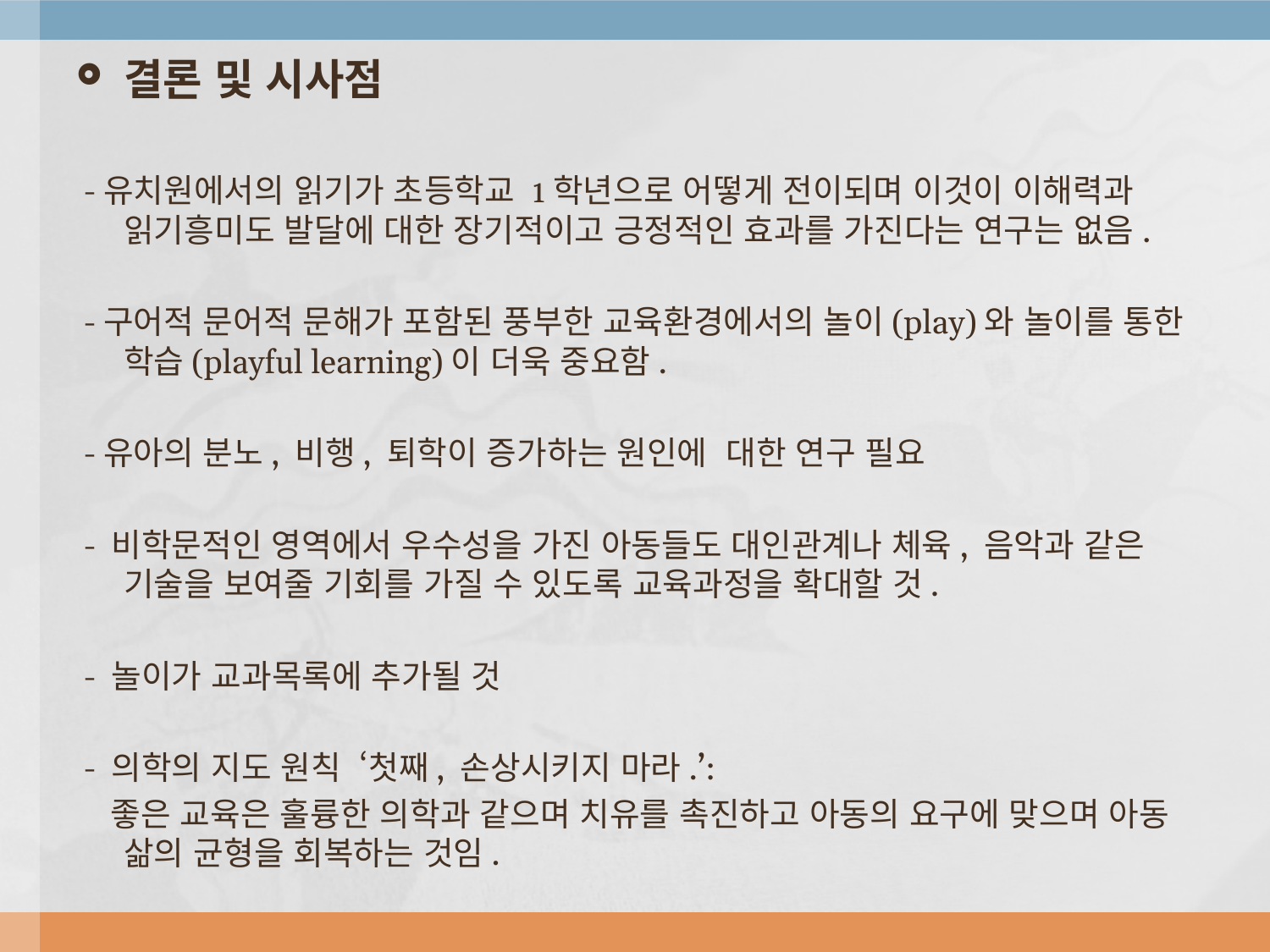

결론 및 시사점

 -유치원에서의 읽기가 초등학교 1학년으로 어떻게 전이되며 이것이 이해력과  읽기흥미도 발달에 대한 장기적이고 긍정적인 효과를 가진다는 연구는 없음.

 -구어적 문어적 문해가 포함된 풍부한 교육환경에서의 놀이(play)와 놀이를 통한 학습(playful learning)이 더욱 중요함.

 -유아의 분노, 비행, 퇴학이 증가하는 원인에  대한 연구 필요

 - 비학문적인 영역에서 우수성을 가진 아동들도 대인관계나 체육, 음악과 같은 기술을 보여줄 기회를 가질 수 있도록 교육과정을 확대할 것.

 - 놀이가 교과목록에 추가될 것

 - 의학의 지도 원칙  ‘첫째, 손상시키지 마라.’:
   좋은 교육은 훌륭한 의학과 같으며 치유를 촉진하고 아동의 요구에 맞으며 아동 삶의 균형을 회복하는 것임.